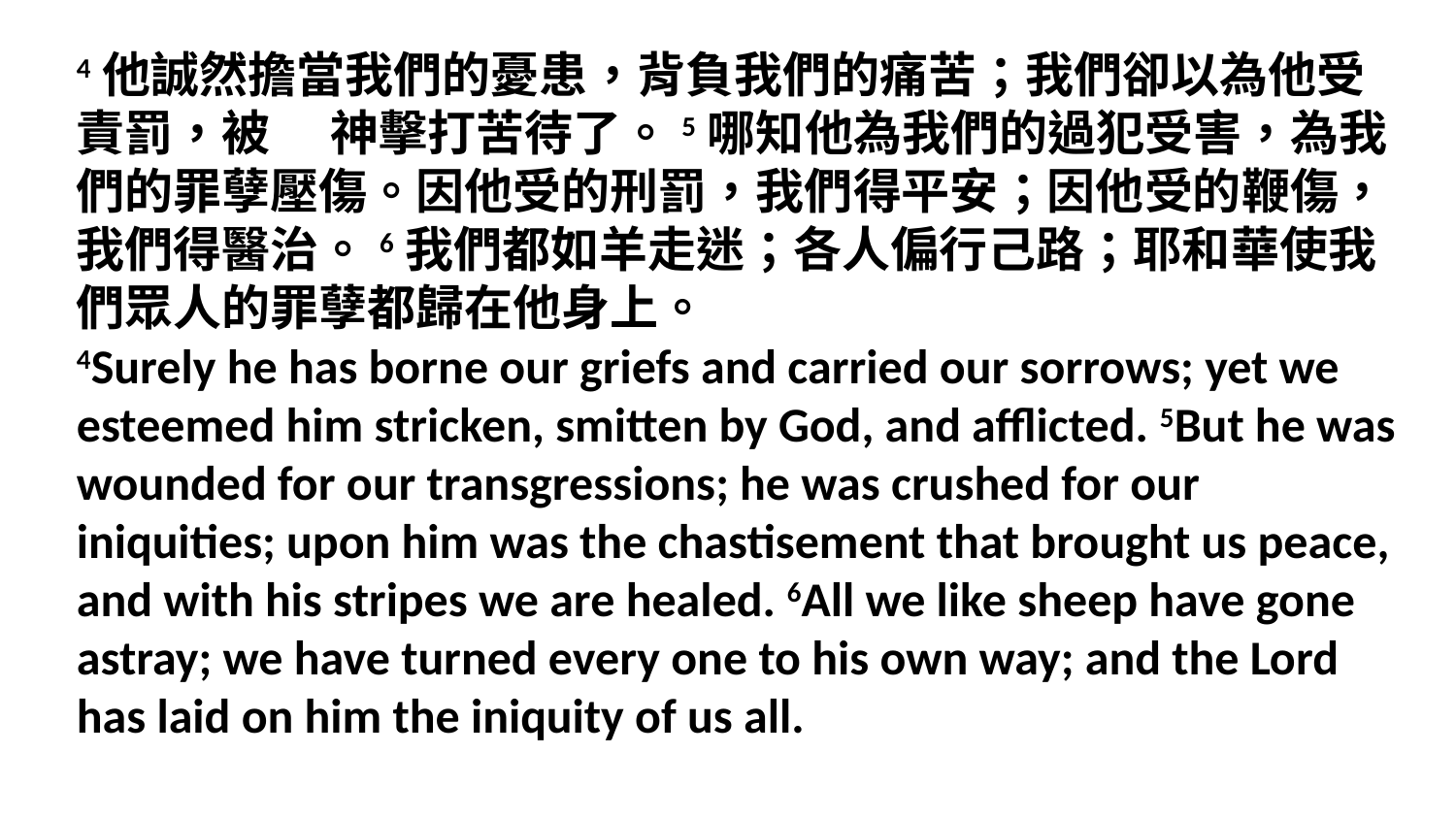

4他誠然擔當我們的憂患，背負我們的痛苦；我們卻以為他受責罰，被　 神擊打苦待了。5哪知他為我們的過犯受害，為我們的罪孽壓傷。因他受的刑罰，我們得平安；因他受的鞭傷，我們得醫治。6我們都如羊走迷；各人偏行己路；耶和華使我們眾人的罪孽都歸在他身上。
4Surely he has borne our griefs and carried our sorrows; yet we esteemed him stricken, smitten by God, and afflicted. 5But he was wounded for our transgressions; he was crushed for our iniquities; upon him was the chastisement that brought us peace, and with his stripes we are healed. 6All we like sheep have gone astray; we have turned every one to his own way; and the Lord has laid on him the iniquity of us all.